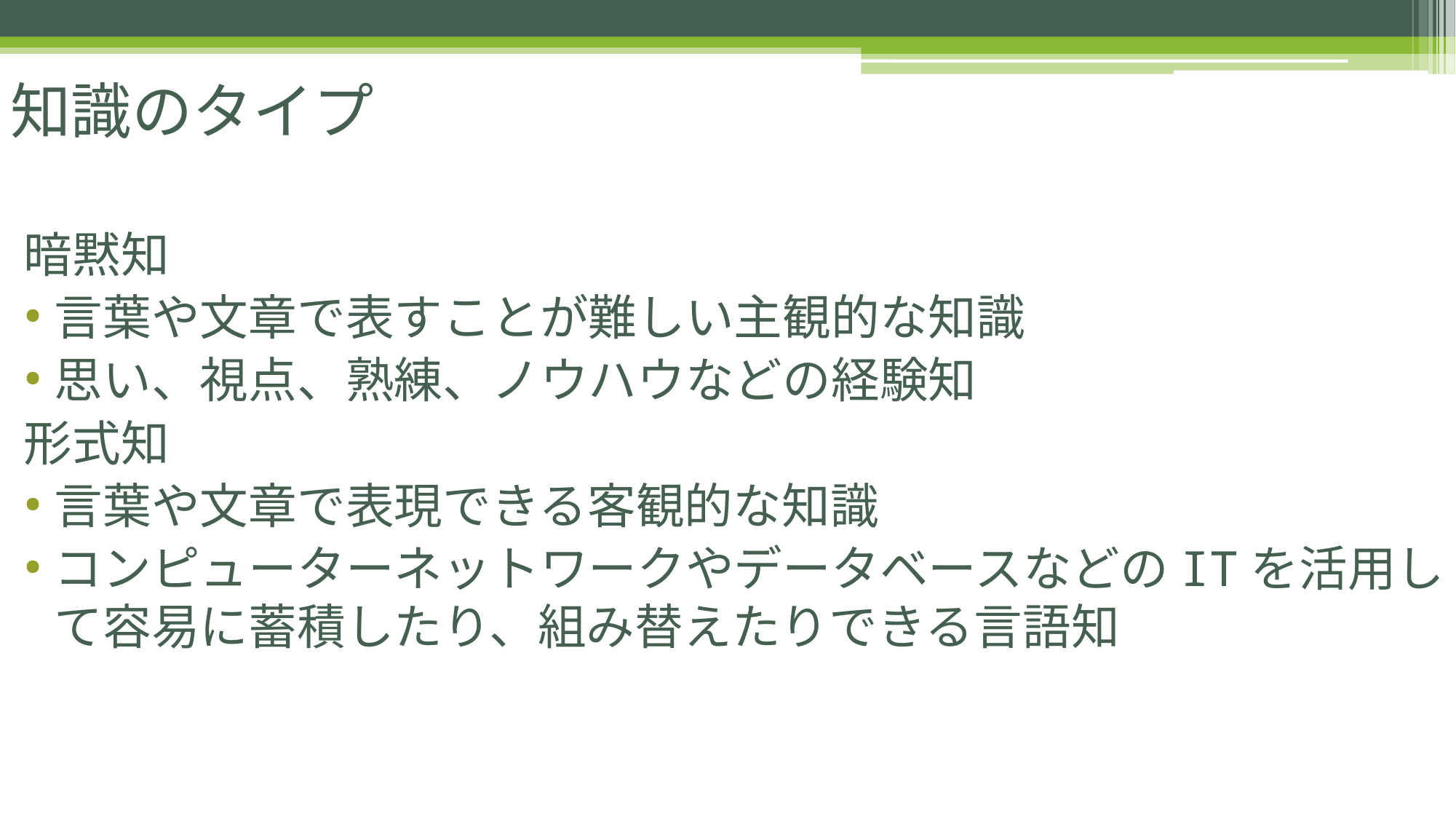

# 知識のタイプ
暗黙知
言葉や文章で表すことが難しい主観的な知識
思い、視点、熟練、ノウハウなどの経験知
形式知
言葉や文章で表現できる客観的な知識
コンピューターネットワークやデータベースなどのITを活用して容易に蓄積したり、組み替えたりできる言語知